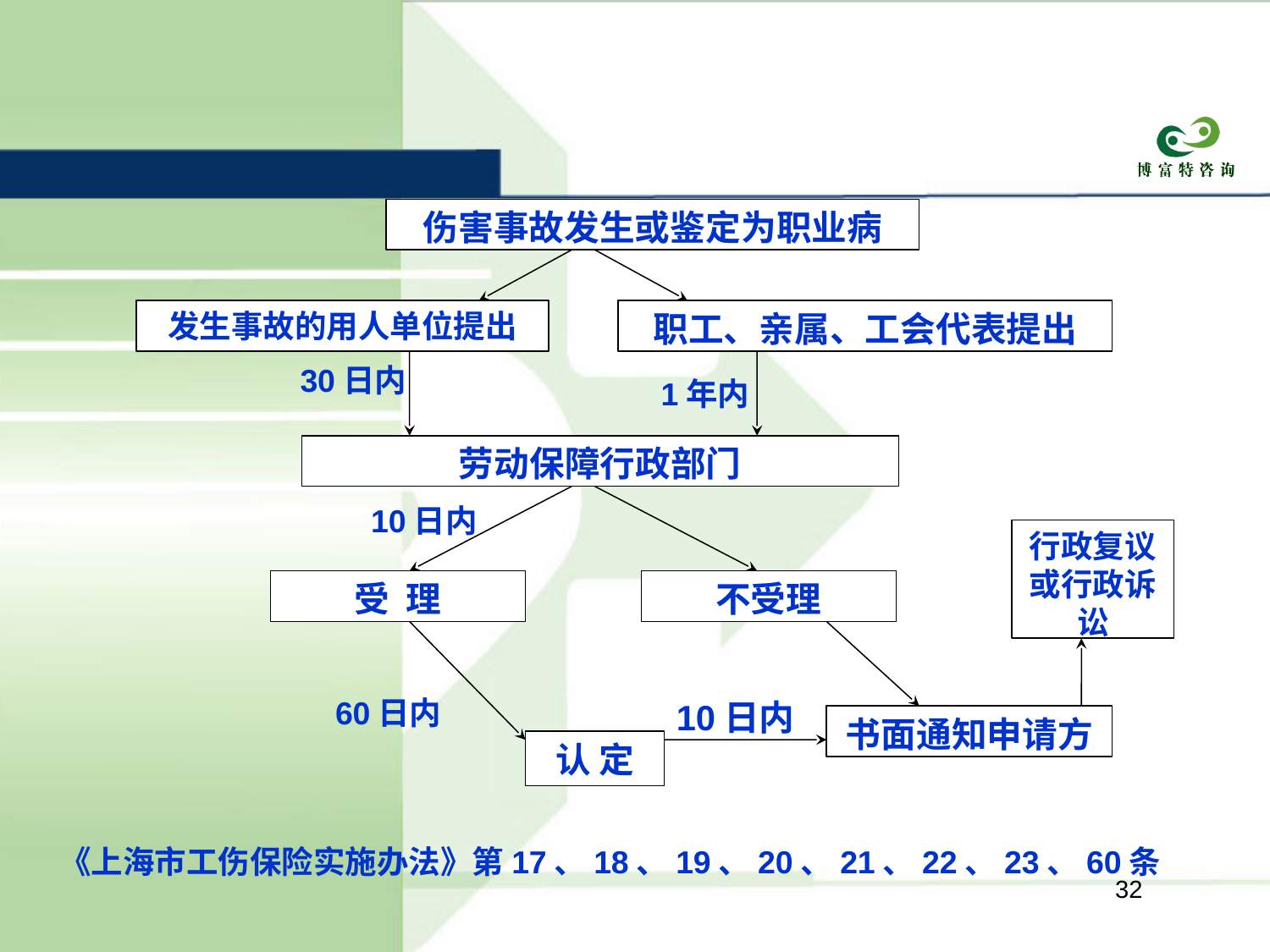

伤害事故发生或鉴定为职业病

发生事故的用人单位提出
职工、亲属、工会代表提出

劳动保障行政部门

行政复议或行政诉讼
受  理
不受理

书面通知申请方
认 定

30日内
1年内
10日内
60日内
10日内
《上海市工伤保险实施办法》第17、18、19、20、21、22、23、60条
32